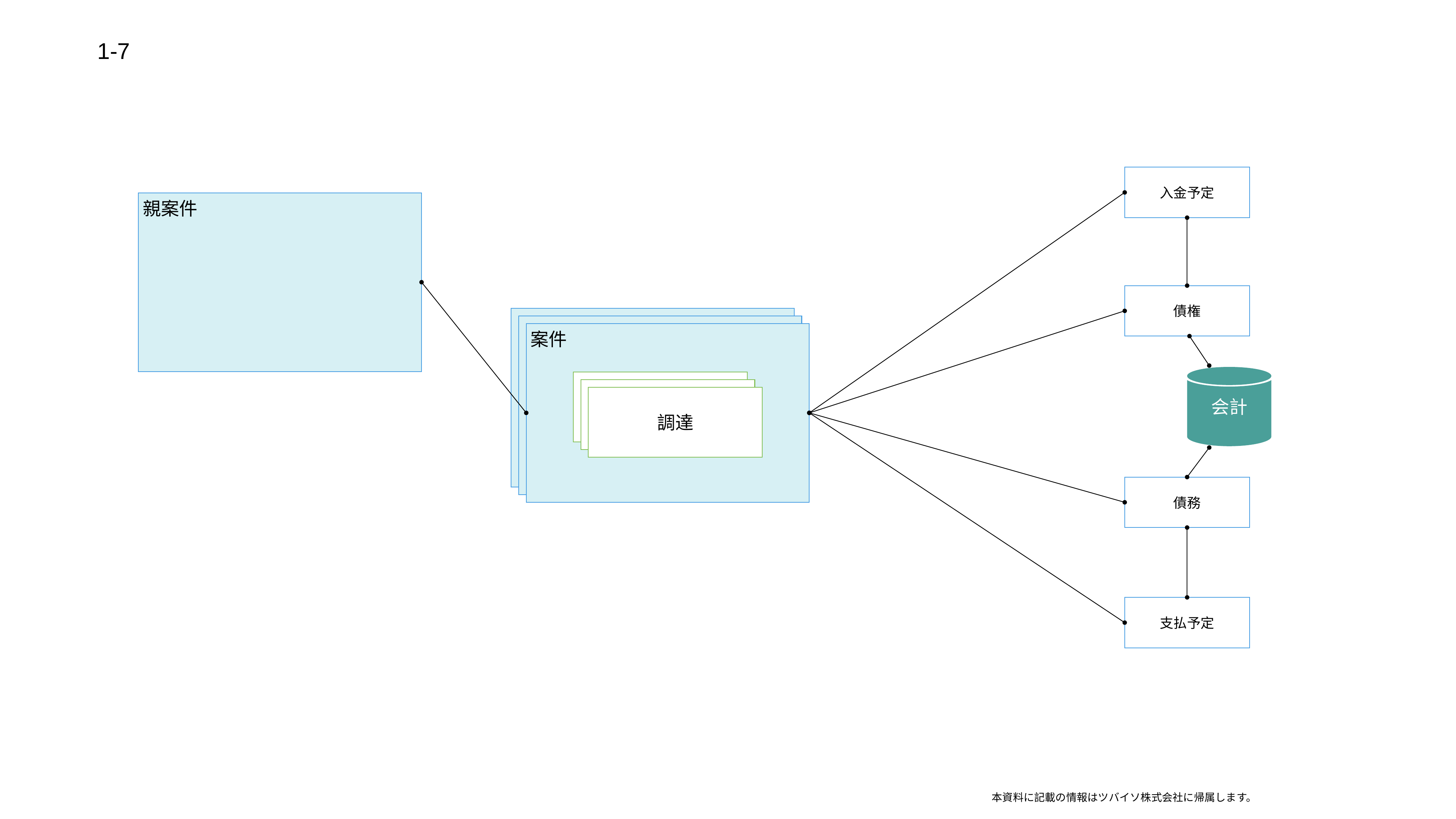

1-7
入金予定
親案件
債権

案件
調達
調達
調達

会計
債務
支払予定